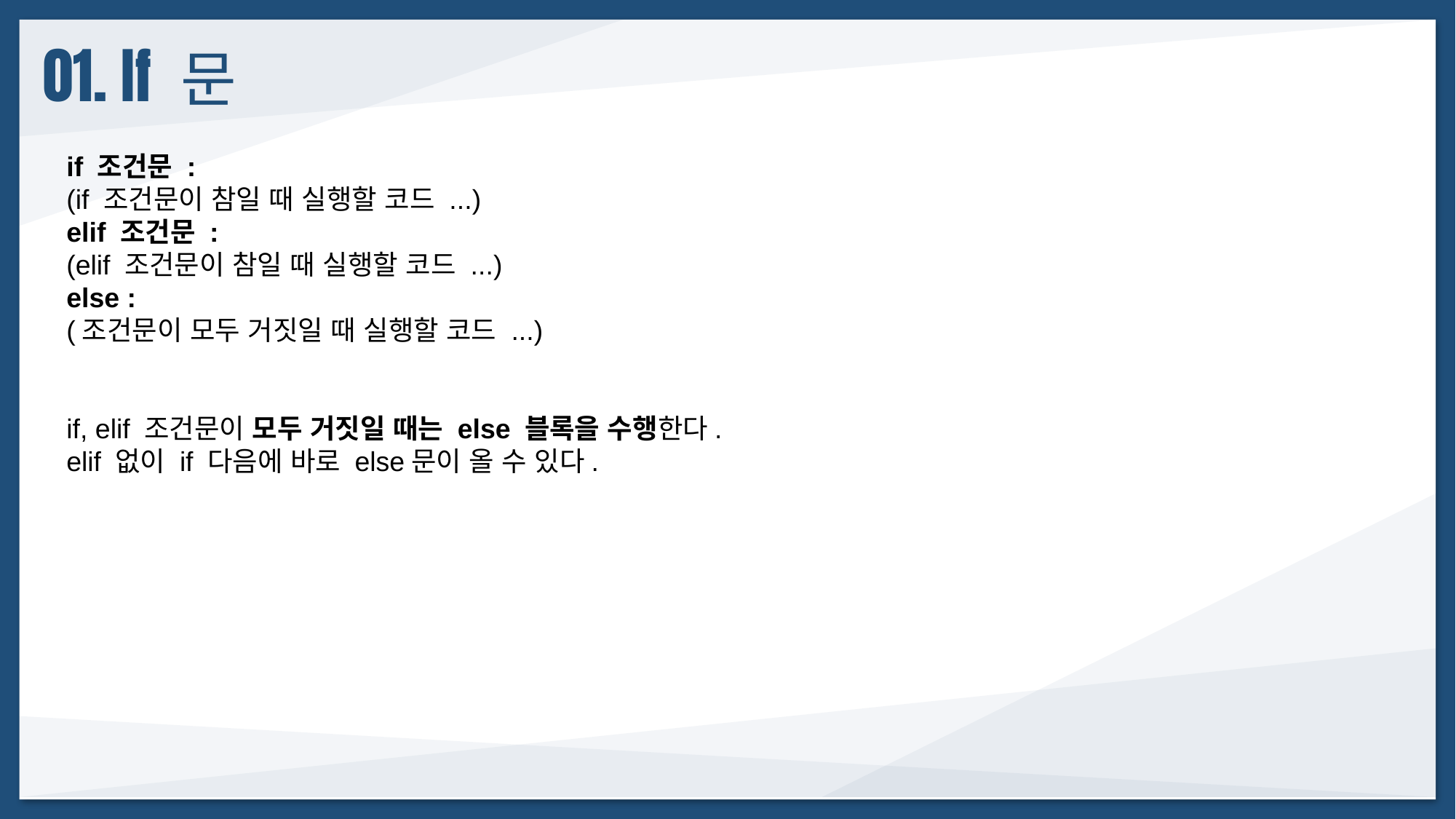

01. If 문
if 조건문 :
(if 조건문이 참일 때 실행할 코드 ...)
elif 조건문 :
(elif 조건문이 참일 때 실행할 코드 ...)
else :
(조건문이 모두 거짓일 때 실행할 코드 ...)

if, elif 조건문이 모두 거짓일 때는 else 블록을 수행한다.
elif 없이 if 다음에 바로 else문이 올 수 있다.